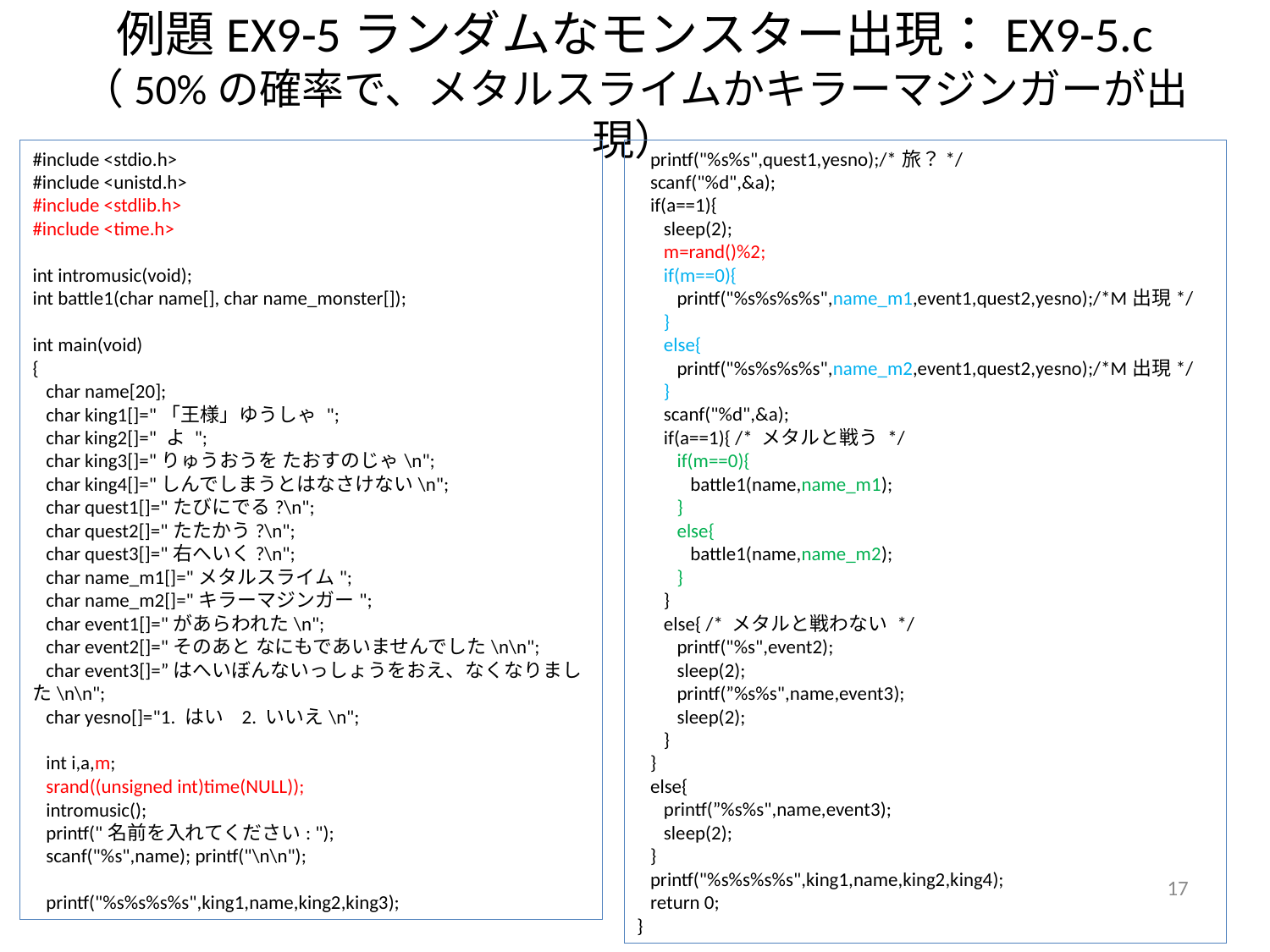

# 例題EX9-5ランダムなモンスター出現：EX9-5.c （50%の確率で、メタルスライムかキラーマジンガーが出現）
#include <stdio.h>
#include <unistd.h>
#include <stdlib.h>
#include <time.h>

int intromusic(void);
int battle1(char name[], char name_monster[]);

int main(void)
{
   char name[20];
   char king1[]="「王様」ゆうしゃ ";
   char king2[]=" よ ";
   char king3[]="りゅうおうを たおすのじゃ\n";
   char king4[]="しんでしまうとはなさけない\n";
   char quest1[]="たびにでる?\n";
   char quest2[]="たたかう?\n";
   char quest3[]="右へいく?\n";
   char name_m1[]="メタルスライム";
   char name_m2[]="キラーマジンガー";
   char event1[]="があらわれた\n";
   char event2[]="そのあと なにもであいませんでした\n\n";
   char event3[]=”はへいぼんないっしょうをおえ、なくなりました\n\n";
   char yesno[]="1. はい   2. いいえ\n";

   int i,a,m;
   srand((unsigned int)time(NULL));
   intromusic();
   printf("名前を入れてください: ");
   scanf("%s",name); printf("\n\n");

   printf("%s%s%s%s",king1,name,king2,king3);
   printf("%s%s",quest1,yesno);/*旅？*/
   scanf("%d",&a);
   if(a==1){
      sleep(2);
      m=rand()%2;
      if(m==0){
         printf("%s%s%s%s",name_m1,event1,quest2,yesno);/*M出現*/
      }
      else{
         printf("%s%s%s%s",name_m2,event1,quest2,yesno);/*M出現*/
      }
      scanf("%d",&a);
      if(a==1){ /* メタルと戦う */
         if(m==0){
            battle1(name,name_m1);
         }
         else{
            battle1(name,name_m2);
         }
      }
      else{ /* メタルと戦わない */
         printf("%s",event2);
         sleep(2);
         printf(”%s%s",name,event3);
         sleep(2);
      }
   }
   else{
      printf(”%s%s",name,event3);
      sleep(2);
   }
   printf("%s%s%s%s",king1,name,king2,king4);
   return 0;
}
17